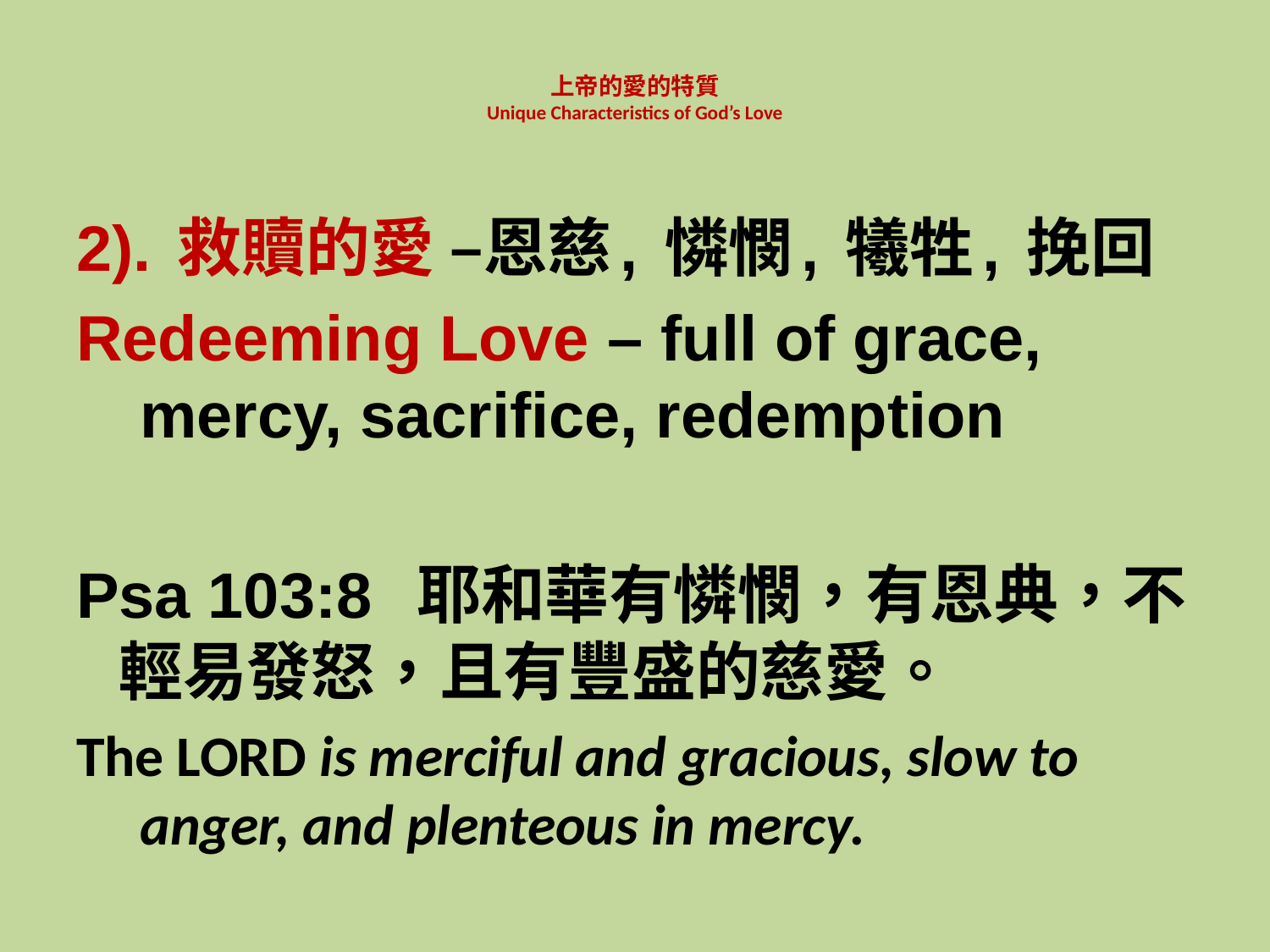

# 上帝的愛的特質 Unique Characteristics of God’s Love
2). 救贖的愛 –恩慈, 憐憫, 犧牲, 挽回
Redeeming Love – full of grace, mercy, sacrifice, redemption

Psa 103:8  耶和華有憐憫，有恩典，不輕易發怒，且有豐盛的慈愛。
The LORD is merciful and gracious, slow to anger, and plenteous in mercy.